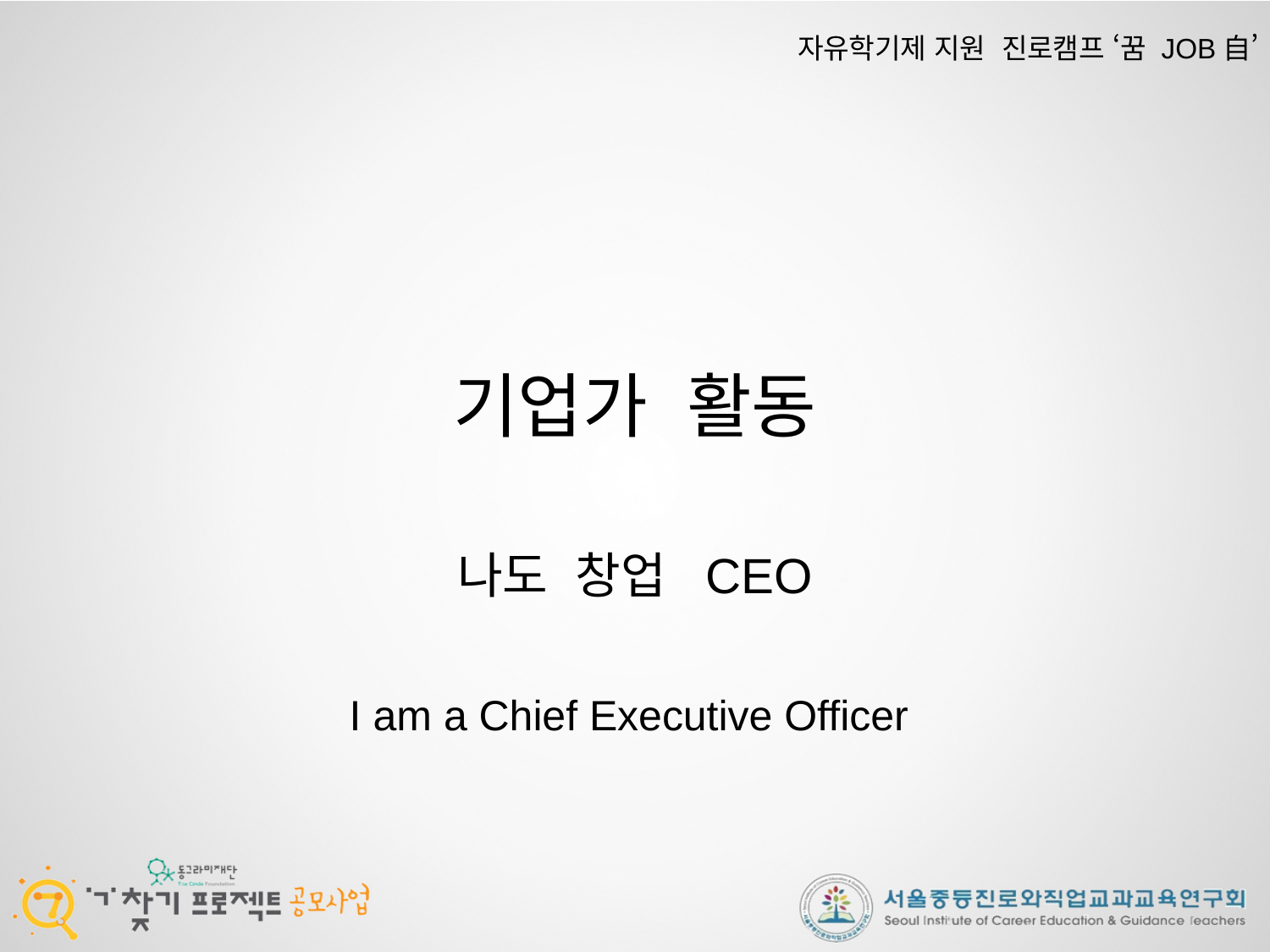

# 자유학기제 지원  진로캠프 ‘꿈 JOB自’
기업가  활동
나도  창업  CEO
I am a Chief Executive Officer